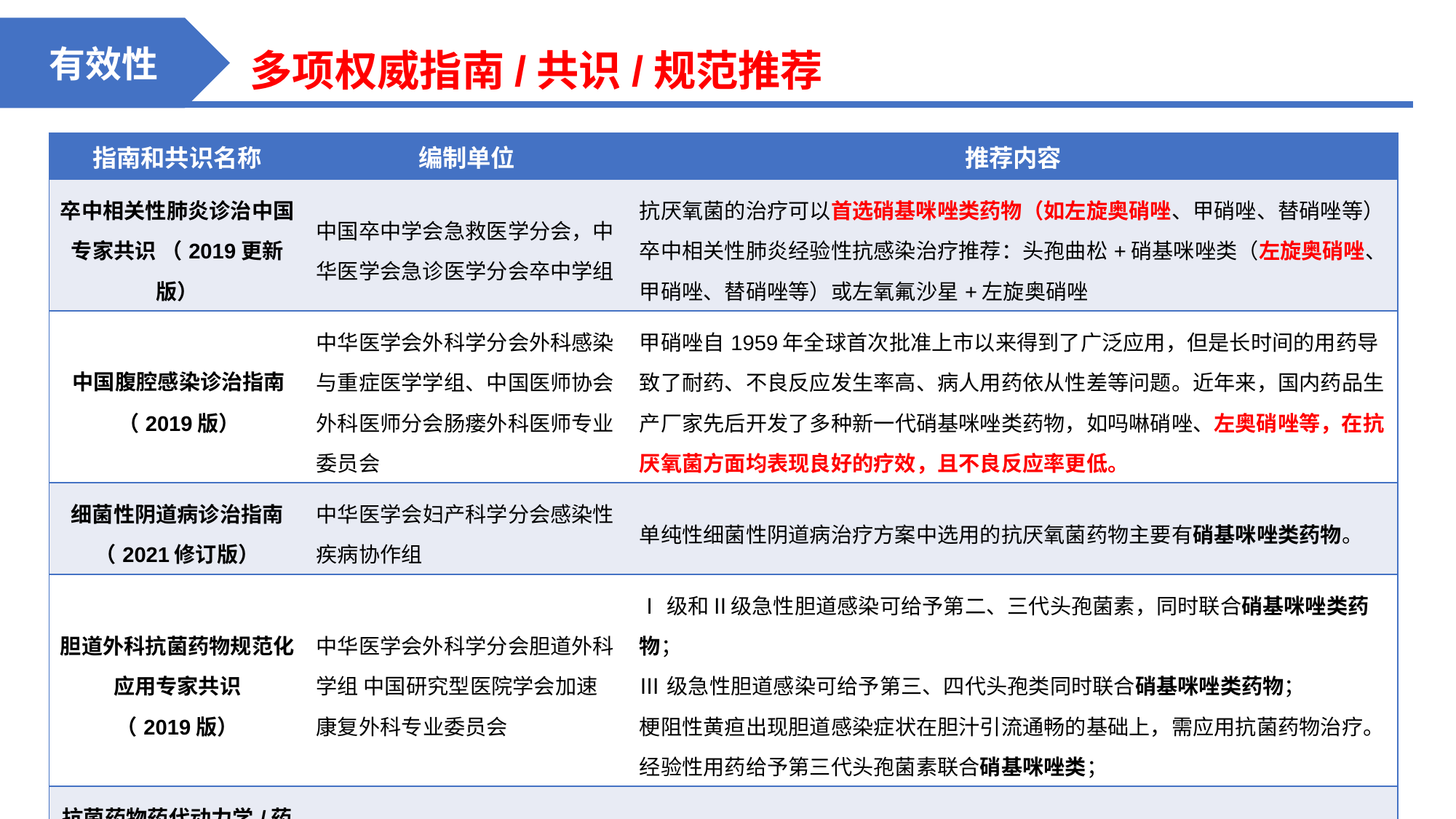

多项权威指南/共识/规范推荐
有效性
| 指南和共识名称 | 编制单位 | 推荐内容 |
| --- | --- | --- |
| 卒中相关性肺炎诊治中国专家共识 （2019更新版） | 中国卒中学会急救医学分会，中华医学会急诊医学分会卒中学组 | 抗厌氧菌的治疗可以首选硝基咪唑类药物（如左旋奥硝唑、甲硝唑、替硝唑等） 卒中相关性肺炎经验性抗感染治疗推荐：头孢曲松+硝基咪唑类（左旋奥硝唑、甲硝唑、替硝唑等）或左氧氟沙星+左旋奥硝唑 |
| 中国腹腔感染诊治指南 （2019版） | 中华医学会外科学分会外科感染与重症医学学组、中国医师协会外科医师分会肠瘘外科医师专业委员会 | 甲硝唑自1959年全球首次批准上市以来得到了广泛应用，但是长时间的用药导致了耐药、不良反应发生率高、病人用药依从性差等问题。近年来，国内药品生产厂家先后开发了多种新一代硝基咪唑类药物，如吗啉硝唑、左奥硝唑等，在抗厌氧菌方面均表现良好的疗效，且不良反应率更低。 |
| 细菌性阴道病诊治指南 （2021修订版） | 中华医学会妇产科学分会感染性疾病协作组 | 单纯性细菌性阴道病治疗方案中选用的抗厌氧菌药物主要有硝基咪唑类药物。 |
| 胆道外科抗菌药物规范化应用专家共识 （2019版） | 中华医学会外科学分会胆道外科学组 中国研究型医院学会加速康复外科专业委员会 | Ⅰ级和Ⅱ级急性胆道感染可给予第二、三代头孢菌素，同时联合硝基咪唑类药物； Ⅲ级急性胆道感染可给予第三、四代头孢类同时联合硝基咪唑类药物； 梗阻性黄疸出现胆道感染症状在胆汁引流通畅的基础上，需应用抗菌药物治疗。经验性用药给予第三代头孢菌素联合硝基咪唑类； |
| 抗菌药物药代动力学/药效学理论临床应用专家共识（2018年） | 中国医药教育协会感染疾病专业委员会 | 引起腹腔感染的病原菌多源于肠道，部分源自血行感染。对拟杆菌属等厌氧菌推荐使用硝基咪唑类 |